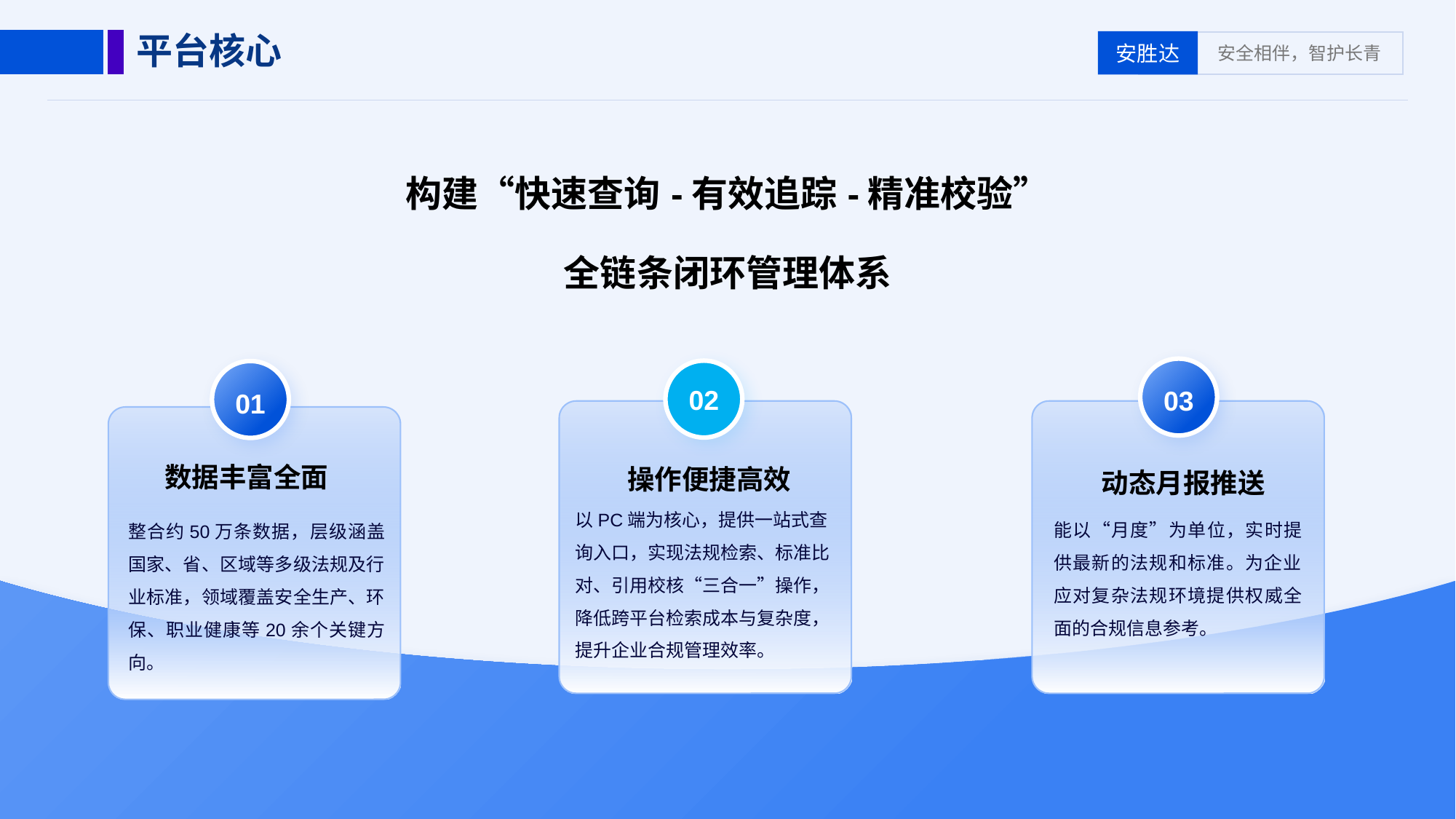

平台核心
构建“快速查询-有效追踪-精准校验”
全链条闭环管理体系
03
02
01

数据丰富全面
操作便捷高效
动态月报推送
以PC端为核心，提供一站式查询入口，实现法规检索、标准比对、引用校核“三合一”操作，降低跨平台检索成本与复杂度，提升企业合规管理效率。
能以“月度”为单位，实时提供最新的法规和标准。为企业应对复杂法规环境提供权威全面的合规信息参考。
整合约50万条数据，层级涵盖国家、省、区域等多级法规及行业标准，领域覆盖安全生产、环保、职业健康等20余个关键方向。